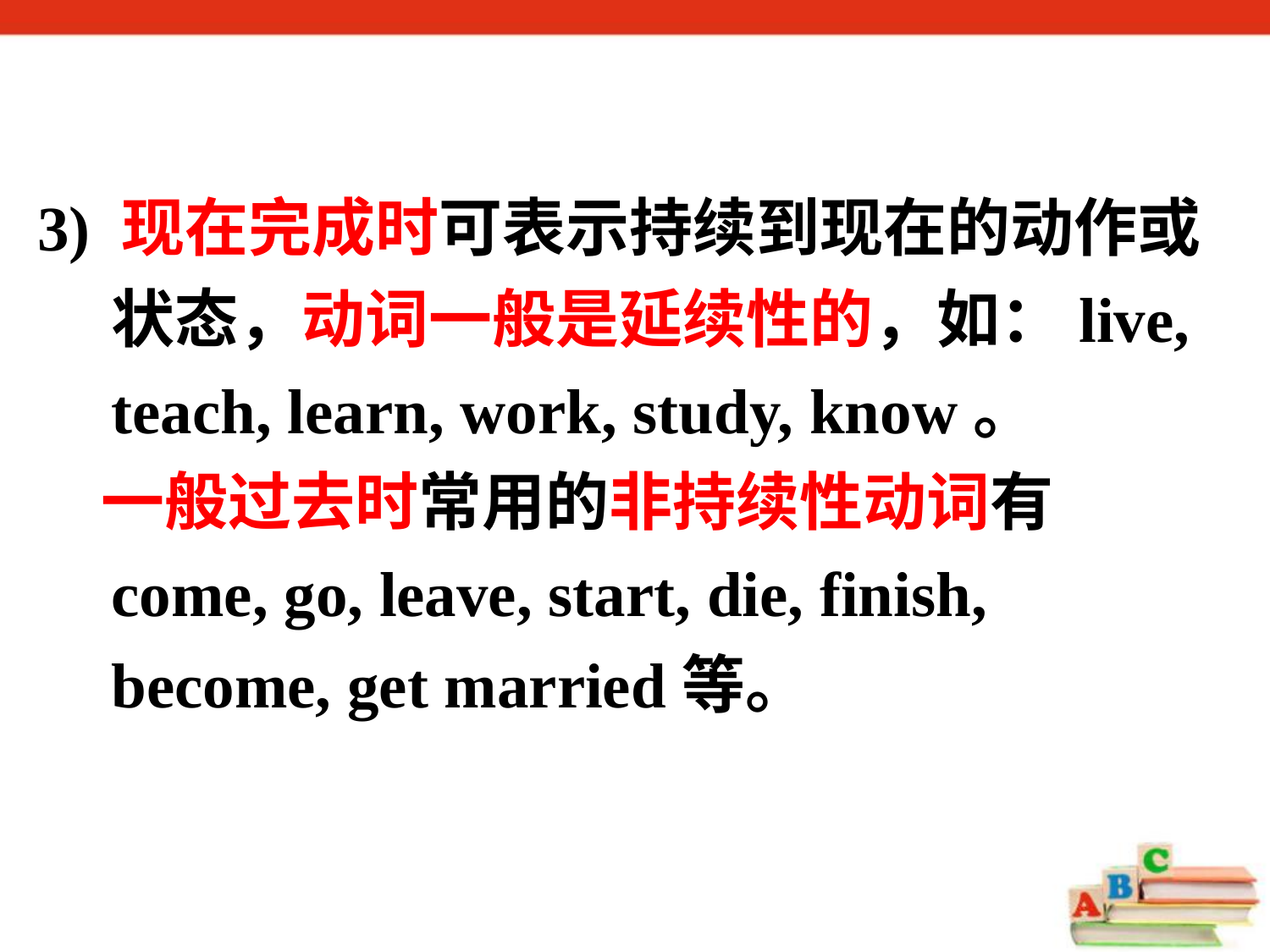

3) 现在完成时可表示持续到现在的动作或状态，动词一般是延续性的，如：live, teach, learn, work, study, know。
　一般过去时常用的非持续性动词有come, go, leave, start, die, finish, become, get married等。